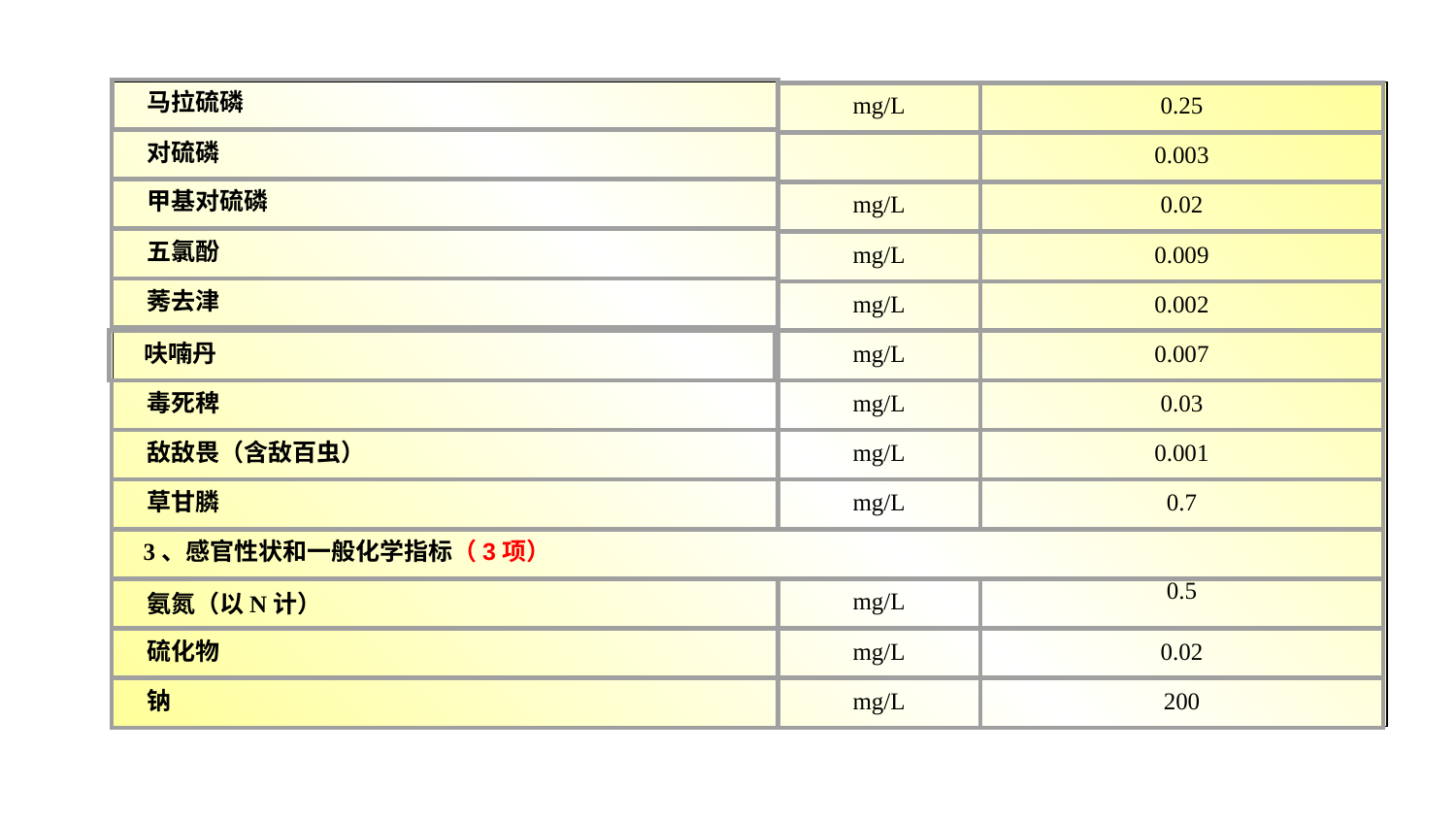

马拉硫磷

对硫磷

甲基对硫磷

五氯酚

莠去津

呋喃丹

毒死稗

敌敌畏（含敌百虫）

草甘膦

3、感官性状和一般化学指标（3项）

氨氮（以N计）

硫化物

钠

mg/L

0.25

0.003

mg/L

0.02

mg/L

0.009

mg/L

0.002

mg/L

0.007

mg/L

0.03

mg/L

0.001

mg/L

0.7

mg/L

0.5

mg/L

0.02

mg/L

200